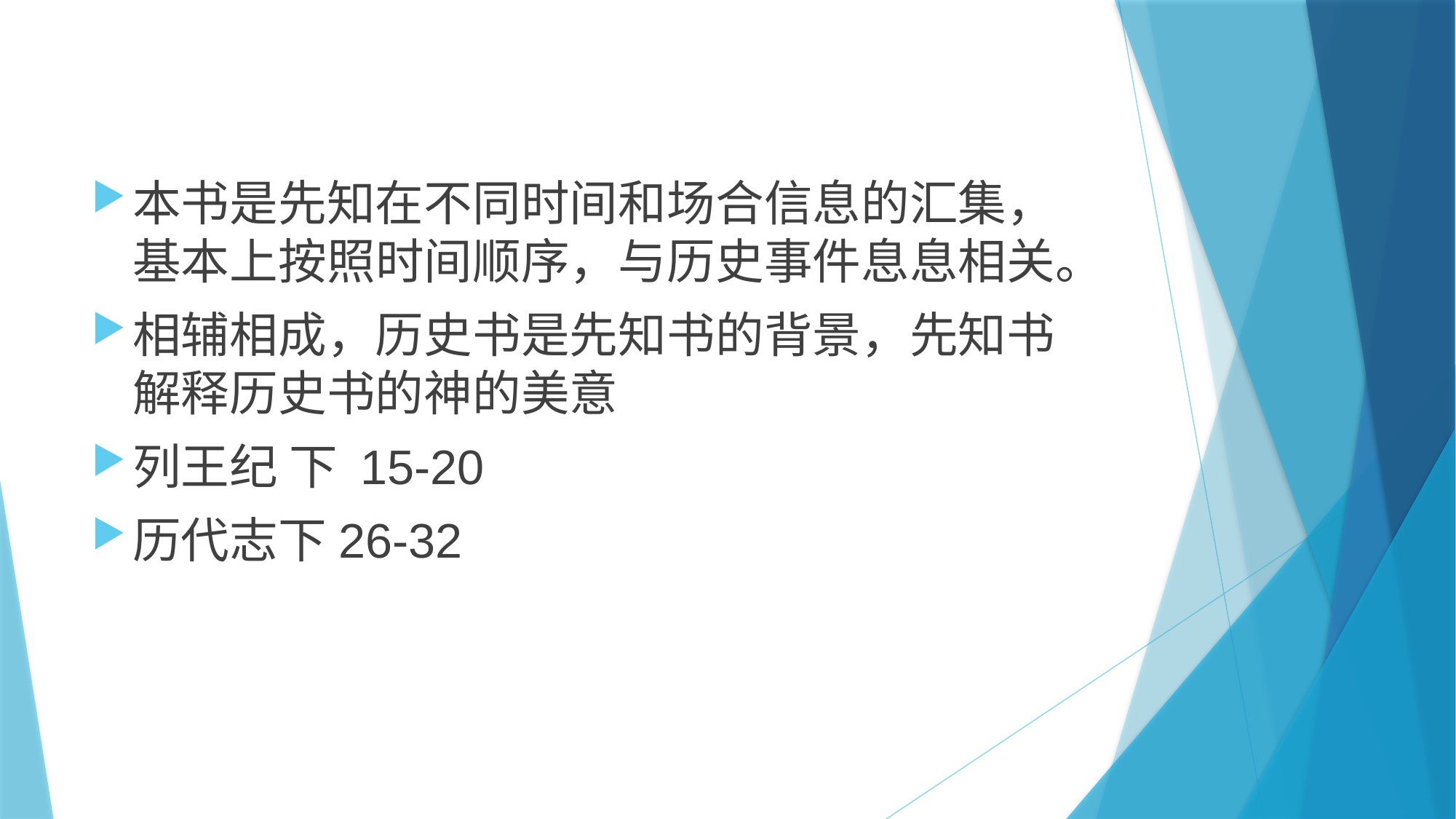

#
本书是先知在不同时间和场合信息的汇集，基本上按照时间顺序，与历史事件息息相关。
相辅相成，历史书是先知书的背景，先知书解释历史书的神的美意
列王纪 下 15-20
历代志下26-32